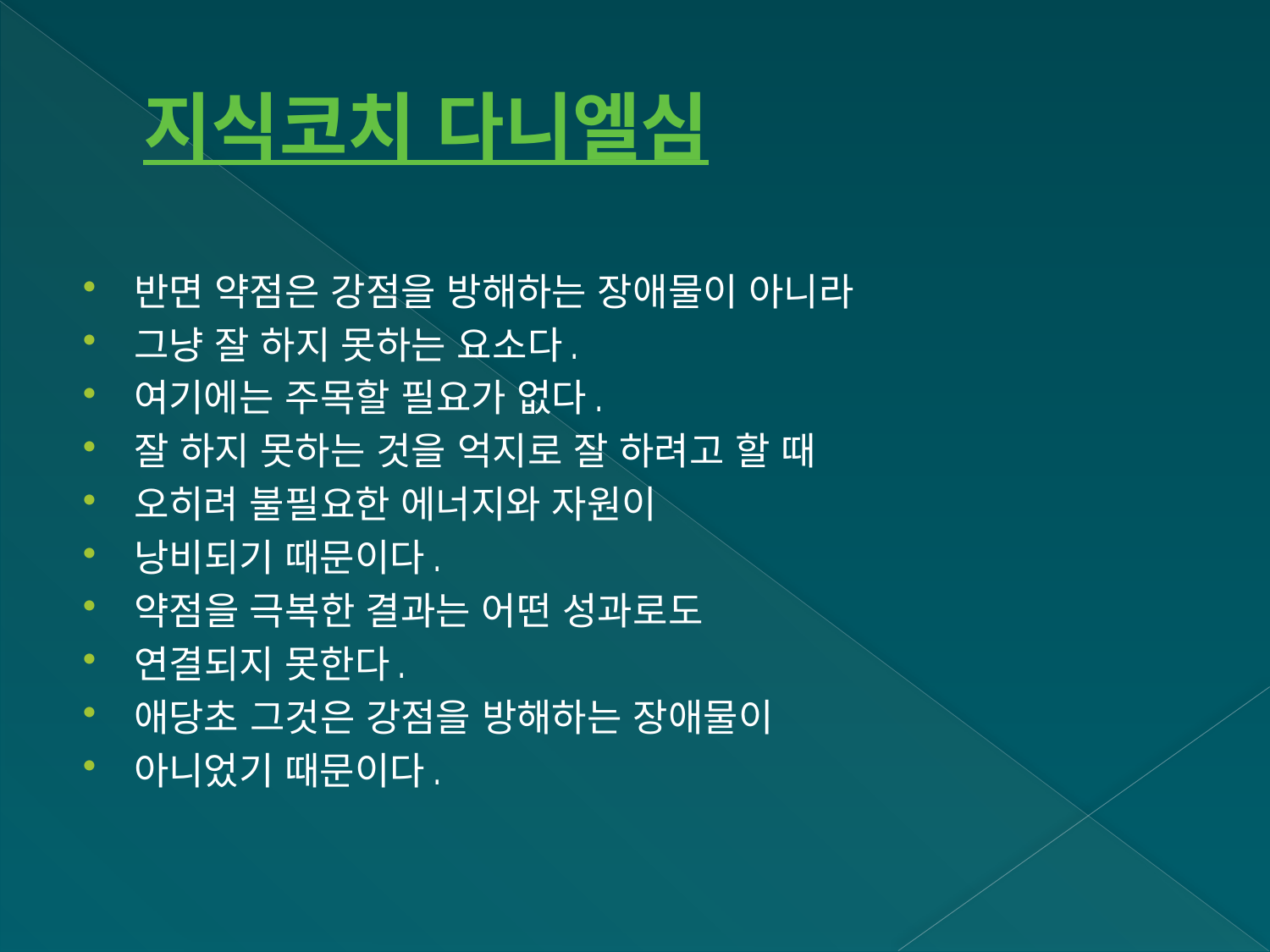

# 지식코치 다니엘심
반면 약점은 강점을 방해하는 장애물이 아니라
그냥 잘 하지 못하는 요소다.
여기에는 주목할 필요가 없다.
잘 하지 못하는 것을 억지로 잘 하려고 할 때
오히려 불필요한 에너지와 자원이
낭비되기 때문이다.
약점을 극복한 결과는 어떤 성과로도
연결되지 못한다.
애당초 그것은 강점을 방해하는 장애물이
아니었기 때문이다.